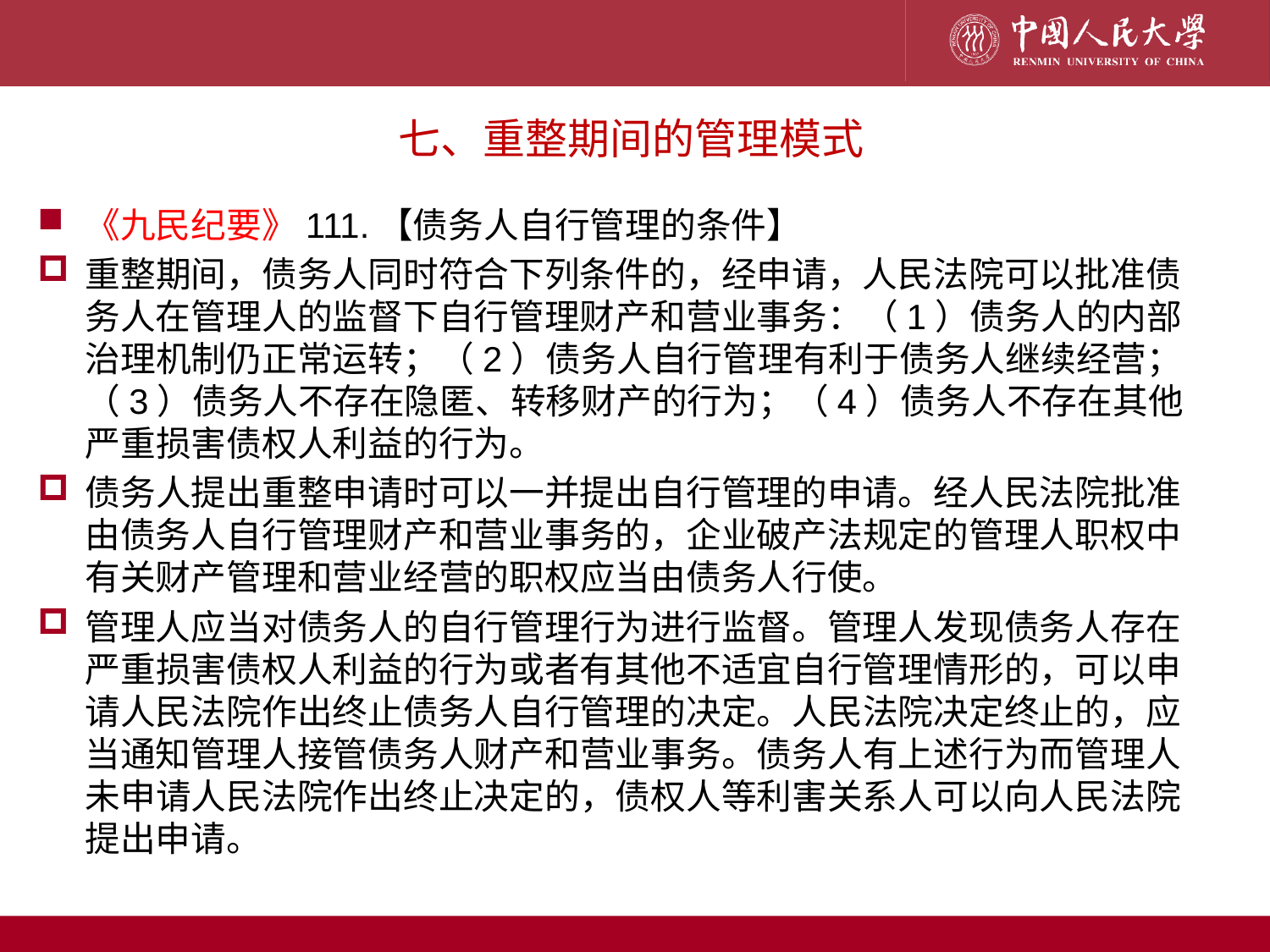

七、重整期间的管理模式
《九民纪要》111.【债务人自行管理的条件】
重整期间，债务人同时符合下列条件的，经申请，人民法院可以批准债务人在管理人的监督下自行管理财产和营业事务：（1）债务人的内部治理机制仍正常运转；（2）债务人自行管理有利于债务人继续经营；（3）债务人不存在隐匿、转移财产的行为；（4）债务人不存在其他严重损害债权人利益的行为。
债务人提出重整申请时可以一并提出自行管理的申请。经人民法院批准由债务人自行管理财产和营业事务的，企业破产法规定的管理人职权中有关财产管理和营业经营的职权应当由债务人行使。
管理人应当对债务人的自行管理行为进行监督。管理人发现债务人存在严重损害债权人利益的行为或者有其他不适宜自行管理情形的，可以申请人民法院作出终止债务人自行管理的决定。人民法院决定终止的，应当通知管理人接管债务人财产和营业事务。债务人有上述行为而管理人未申请人民法院作出终止决定的，债权人等利害关系人可以向人民法院提出申请。